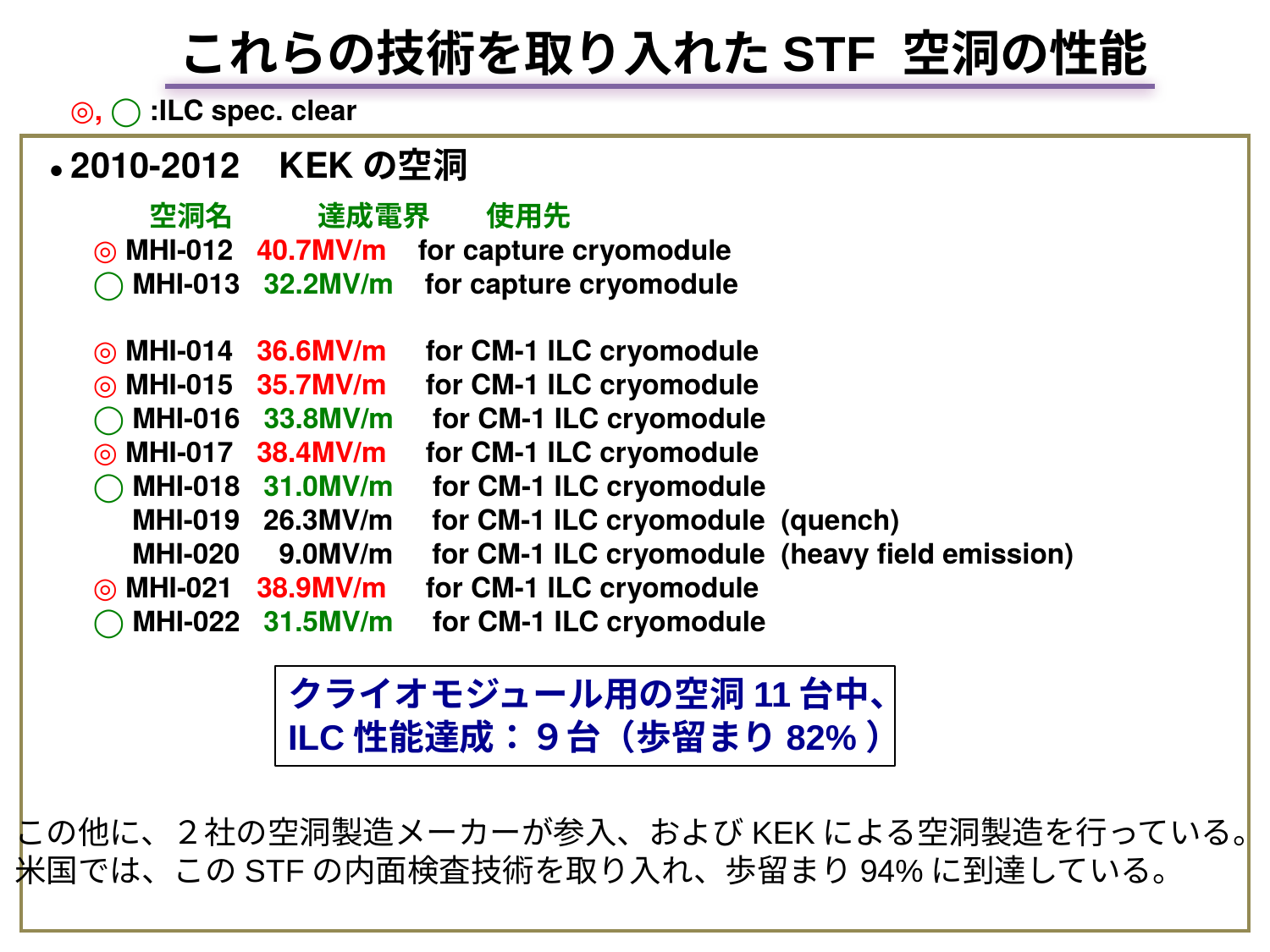

これらの技術を取り入れたSTF 空洞の性能
◎, ◯ :ILC spec. clear

● 2010-2012    KEKの空洞
　　空洞名　　　達成電界　　使用先
◎ MHI-012   40.7MV/m    for capture cryomodule
◯ MHI-013   32.2MV/m    for capture cryomodule

◎ MHI-014   36.6MV/m     for CM-1 ILC cryomodule
◎ MHI-015   35.7MV/m     for CM-1 ILC cryomodule
◯ MHI-016   33.8MV/m     for CM-1 ILC cryomodule
◎ MHI-017   38.4MV/m     for CM-1 ILC cryomodule
◯ MHI-018   31.0MV/m     for CM-1 ILC cryomodule
     MHI-019   26.3MV/m     for CM-1 ILC cryomodule  (quench)
     MHI-020     9.0MV/m     for CM-1 ILC cryomodule  (heavy field emission)
◎ MHI-021   38.9MV/m     for CM-1 ILC cryomodule
◯ MHI-022   31.5MV/m     for CM-1 ILC cryomodule

クライオモジュール用の空洞11台中、
ILC性能達成：９台（歩留まり82%）
この他に、２社の空洞製造メーカーが参入、およびKEKによる空洞製造を行っている。
米国では、このSTFの内面検査技術を取り入れ、歩留まり94%に到達している。